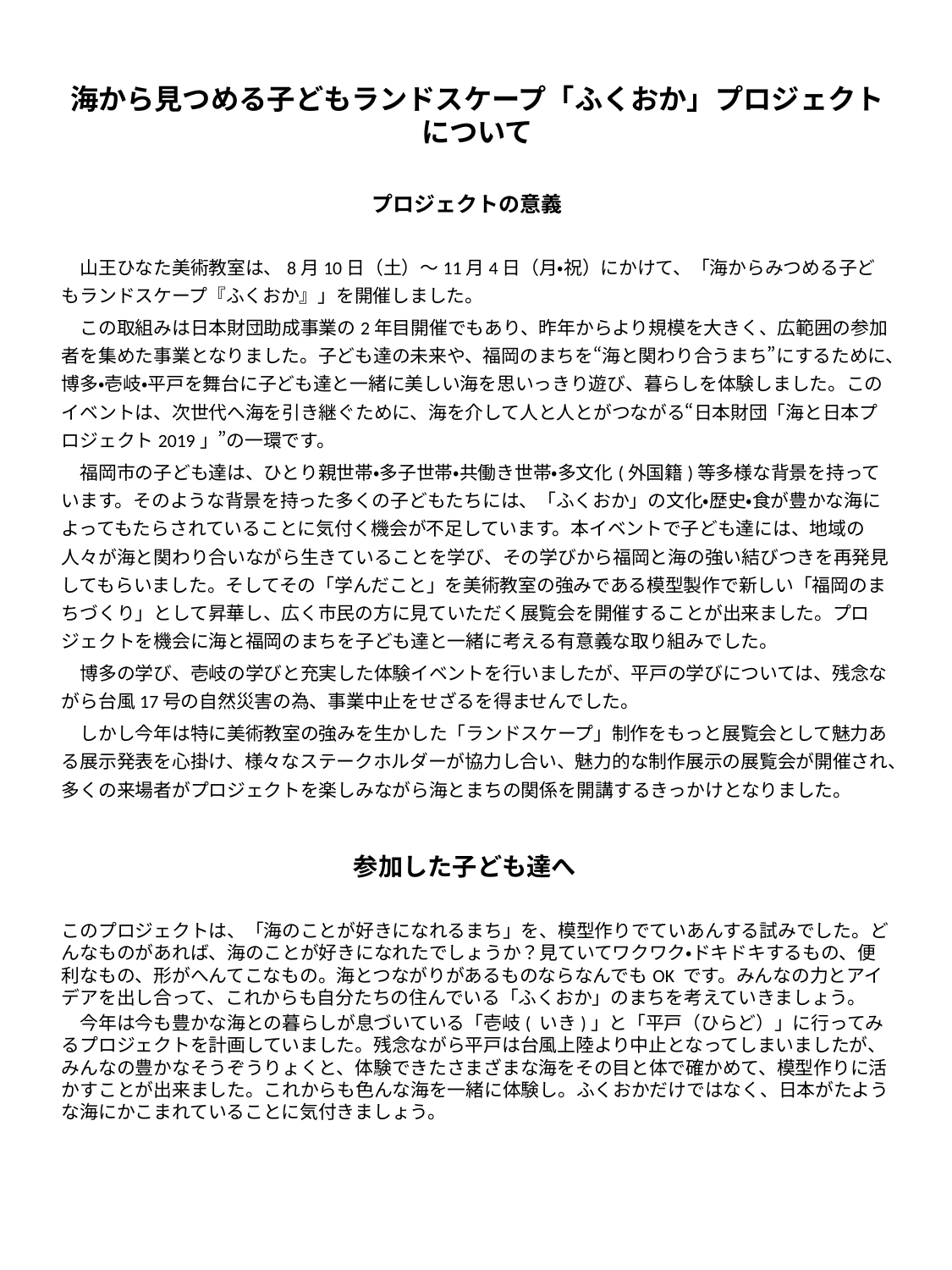

# 海から見つめる子どもランドスケープ「ふくおか」プロジェクトについて
プロジェクトの意義

　山王ひなた美術教室は、8月10日（土）～11月4日（月・祝）にかけて、「海からみつめる子どもランドスケープ『ふくおか』」を開催しました。
　この取組みは日本財団助成事業の2年目開催でもあり、昨年からより規模を大きく、広範囲の参加者を集めた事業となりました。子ども達の未来や、福岡のまちを“海と関わり合うまち”にするために、博多・壱岐・平戸を舞台に子ども達と一緒に美しい海を思いっきり遊び、暮らしを体験しました。このイベントは、次世代へ海を引き継ぐために、海を介して人と人とがつながる“日本財団「海と日本プロジェクト2019」”の一環です。
　福岡市の子ども達は、ひとり親世帯・多子世帯・共働き世帯・多文化(外国籍)等多様な背景を持っています。そのような背景を持った多くの子どもたちには、「ふくおか」の文化・歴史・食が豊かな海によってもたらされていることに気付く機会が不足しています。本イベントで子ども達には、地域の人々が海と関わり合いながら生きていることを学び、その学びから福岡と海の強い結びつきを再発見してもらいました。そしてその「学んだこと」を美術教室の強みである模型製作で新しい「福岡のまちづくり」として昇華し、広く市民の方に見ていただく展覧会を開催することが出来ました。プロジェクトを機会に海と福岡のまちを子ども達と一緒に考える有意義な取り組みでした。
　博多の学び、壱岐の学びと充実した体験イベントを行いましたが、平戸の学びについては、残念ながら台風17号の自然災害の為、事業中止をせざるを得ませんでした。
　しかし今年は特に美術教室の強みを生かした「ランドスケープ」制作をもっと展覧会として魅力ある展示発表を心掛け、様々なステークホルダーが協力し合い、魅力的な制作展示の展覧会が開催され、多くの来場者がプロジェクトを楽しみながら海とまちの関係を開講するきっかけとなりました。
参加した子ども達へ

このプロジェクトは、「海のことが好きになれるまち」を、模型作りでていあんする試みでした。どんなものがあれば、海のことが好きになれたでしょうか？見ていてワクワク・ドキドキするもの、便利なもの、形がへんてこなもの。海とつながりがあるものならなんでもOK です。みんなの力とアイデアを出し合って、これからも自分たちの住んでいる「ふくおか」のまちを考えていきましょう。
　今年は今も豊かな海との暮らしが息づいている「壱岐( いき)」と「平戸（ひらど）」に行ってみるプロジェクトを計画していました。残念ながら平戸は台風上陸より中止となってしまいましたが、みんなの豊かなそうぞうりょくと、体験できたさまざまな海をその目と体で確かめて、模型作りに活かすことが出来ました。これからも色んな海を一緒に体験し。ふくおかだけではなく、日本がたような海にかこまれていることに気付きましょう。